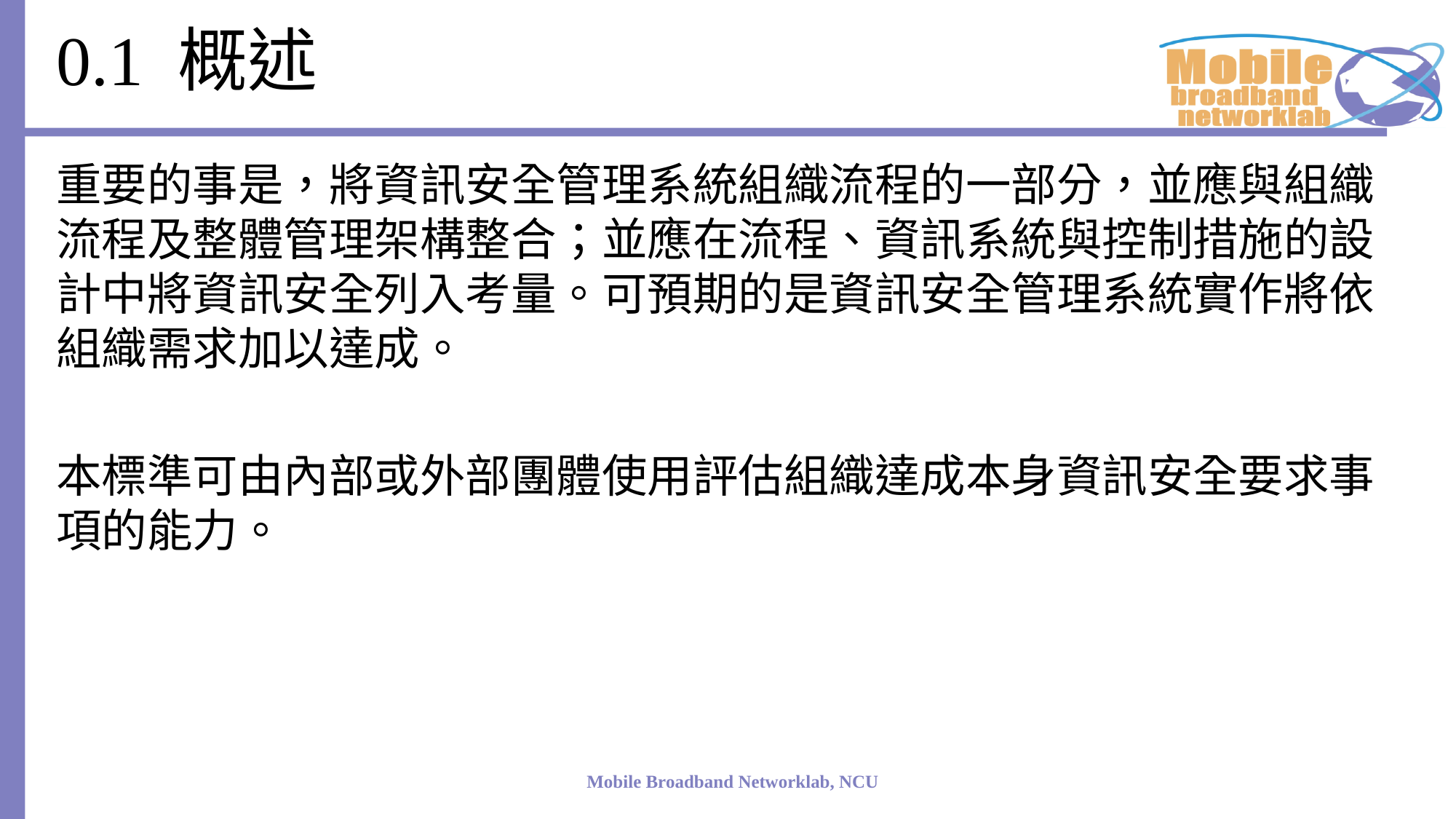

# 0.1 概述
重要的事是，將資訊安全管理系統組織流程的一部分，並應與組織流程及整體管理架構整合；並應在流程、資訊系統與控制措施的設計中將資訊安全列入考量。可預期的是資訊安全管理系統實作將依組織需求加以達成。

本標準可由內部或外部團體使用評估組織達成本身資訊安全要求事項的能力。